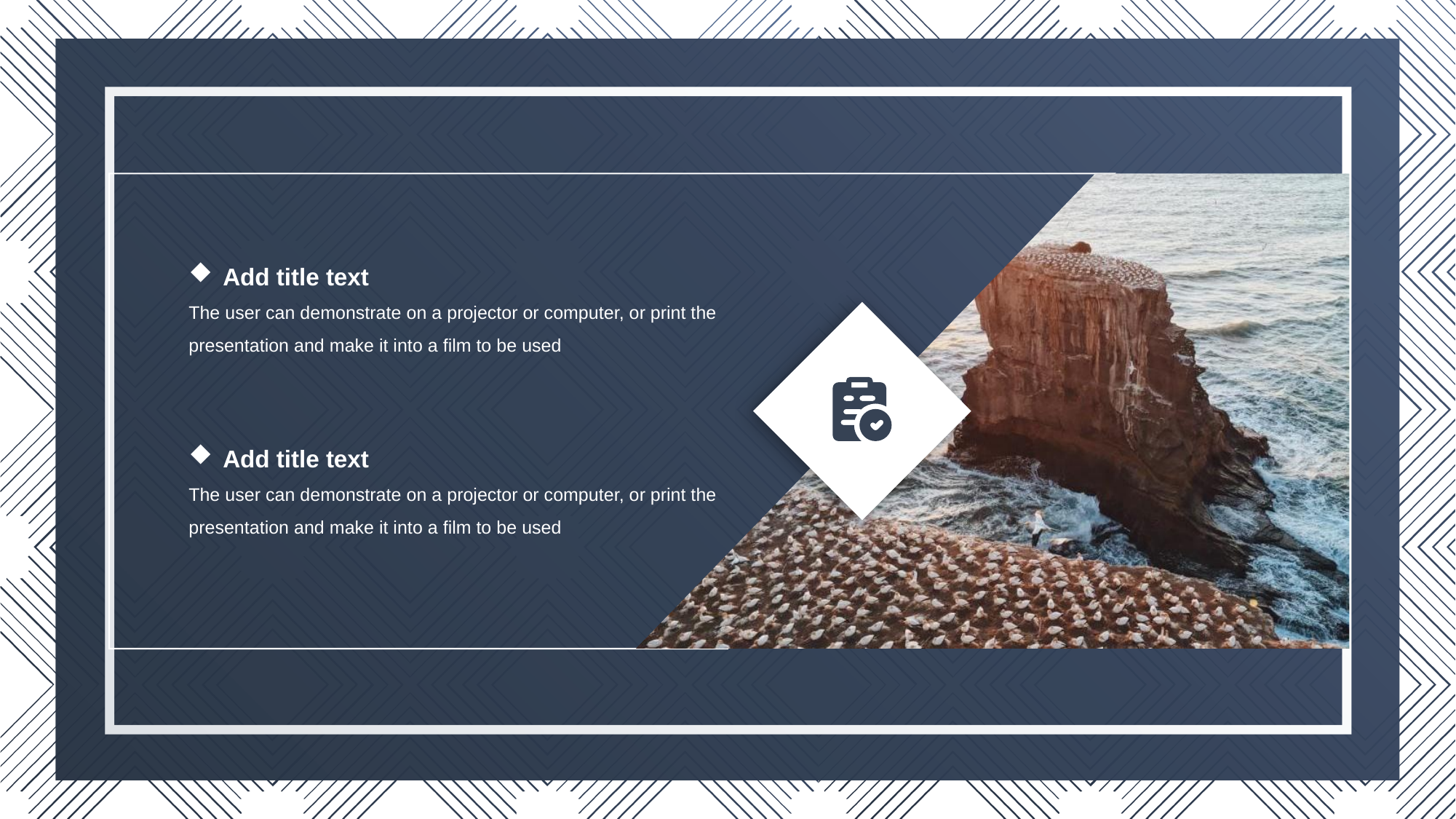

Add title text
The user can demonstrate on a projector or computer, or print the presentation and make it into a film to be used

Add title text
The user can demonstrate on a projector or computer, or print the presentation and make it into a film to be used
PPT下载 http://www.1ppt.com/xiazai/